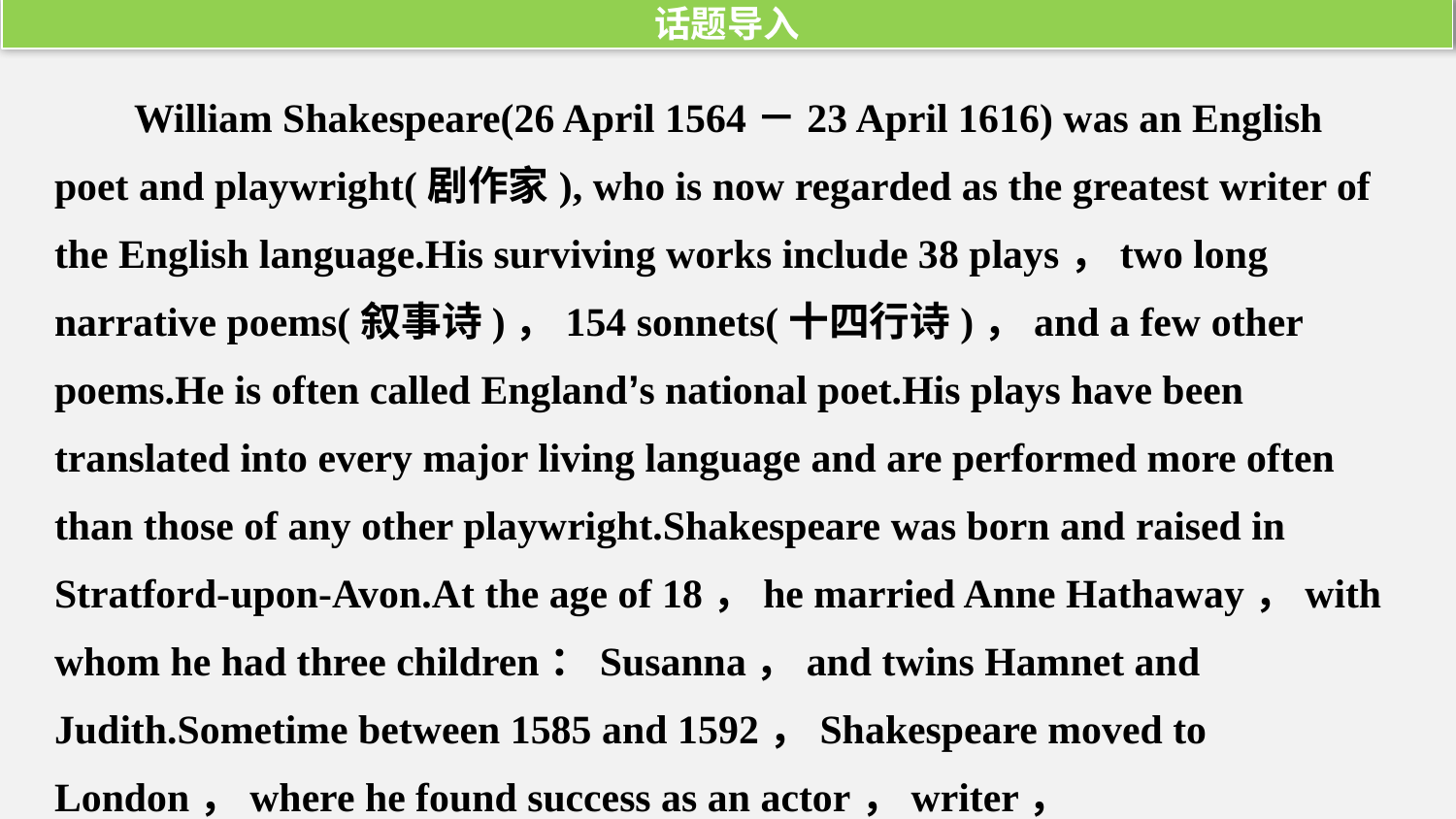

话题导入
William Shakespeare(26 April 1564－23 April 1616) was an English poet and playwright(剧作家), who is now regarded as the greatest writer of the English language.His surviving works include 38 plays，two long narrative poems(叙事诗)，154 sonnets(十四行诗)，and a few other poems.He is often called England’s national poet.His plays have been translated into every major living language and are performed more often than those of any other playwright.Shakespeare was born and raised in Stratford-­upon-­Avon.At the age of 18，he married Anne Hathaway，with whom he had three children：Susanna，and twins Hamnet and Judith.Sometime between 1585 and 1592，Shakespeare moved to London，where he found success as an actor，writer，